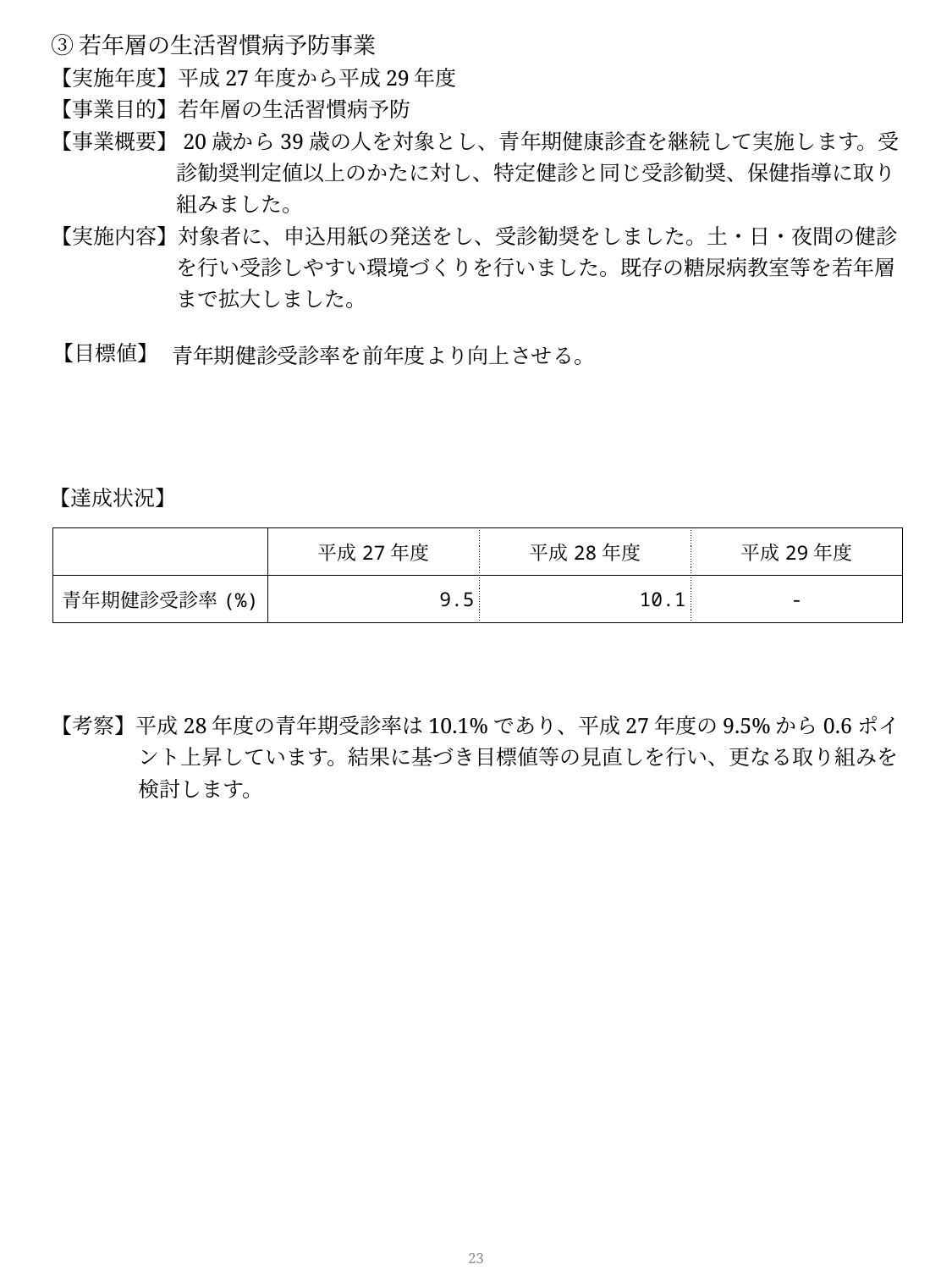

③若年層の生活習慣病予防事業
【実施年度】平成27年度から平成29年度
【事業目的】若年層の生活習慣病予防
【事業概要】20歳から39歳の人を対象とし、青年期健康診査を継続して実施します。受診勧奨判定値以上のかたに対し、特定健診と同じ受診勧奨、保健指導に取り組みました。
【実施内容】対象者に、申込用紙の発送をし、受診勧奨をしました。土・日・夜間の健診を行い受診しやすい環境づくりを行いました。既存の糖尿病教室等を若年層まで拡大しました。

　　　　　青年期健診受診率を前年度より向上させる。

【目標値】
【達成状況】
|  | 平成27年度 | 平成28年度 | 平成29年度 |
| --- | --- | --- | --- |
| 青年期健診受診率(%) | 9.5 | 10.1 | - |
【考察】平成28年度の青年期受診率は10.1%であり、平成27年度の9.5%から0.6ポイント上昇しています。結果に基づき目標値等の見直しを行い、更なる取り組みを検討します。
23